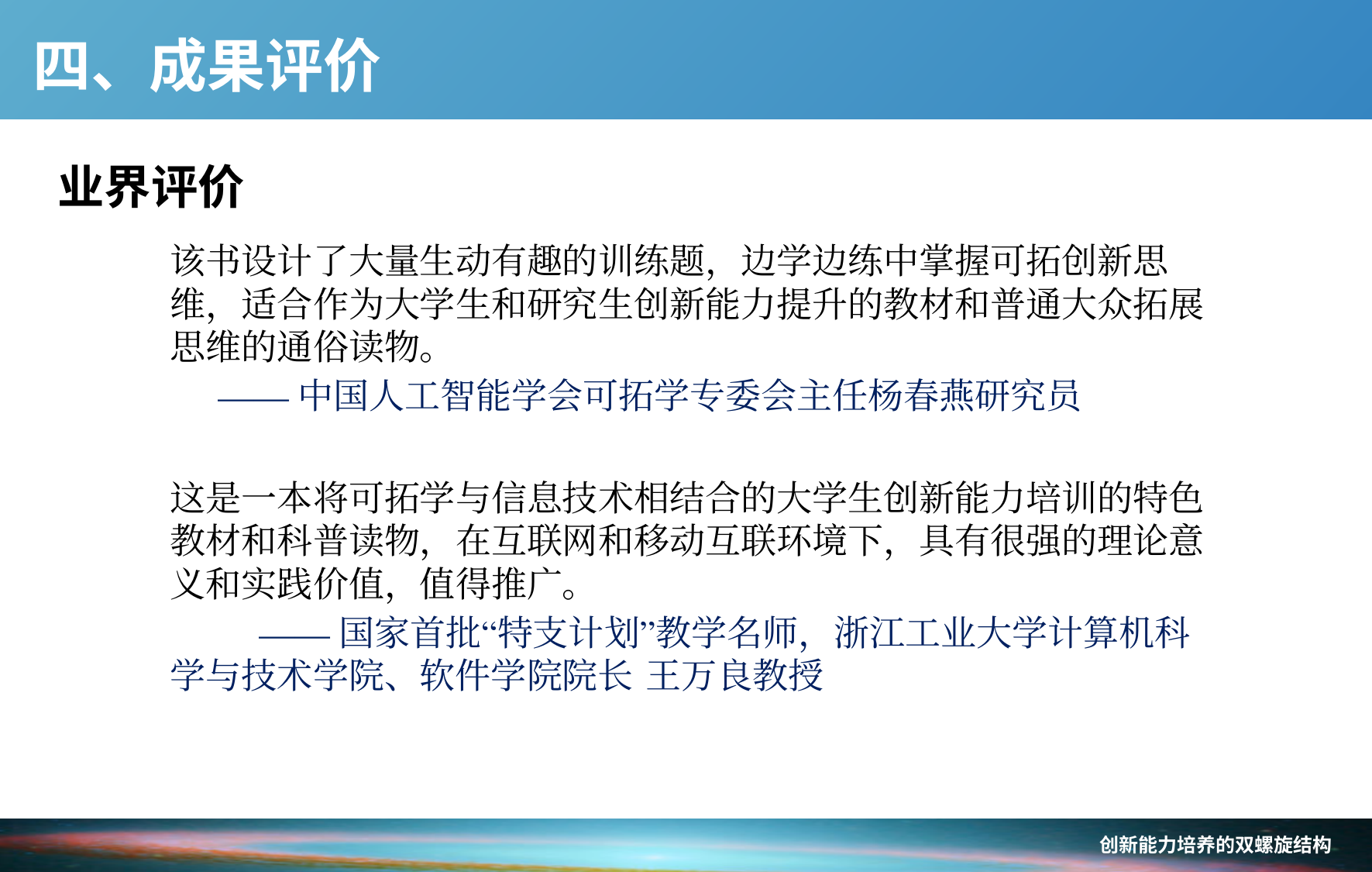

四、成果评价

# 专家对教材的评价-2
业界评价
该书设计了大量生动有趣的训练题，边学边练中掌握可拓创新思维，适合作为大学生和研究生创新能力提升的教材和普通大众拓展思维的通俗读物。
     ——中国人工智能学会可拓学专委会主任杨春燕研究员

这是一本将可拓学与信息技术相结合的大学生创新能力培训的特色教材和科普读物，在互联网和移动互联环境下，具有很强的理论意义和实践价值，值得推广。
        ——国家首批“特支计划”教学名师，浙江工业大学计算机科学与技术学院、软件学院院长 王万良教授
创新能力培养的双螺旋结构